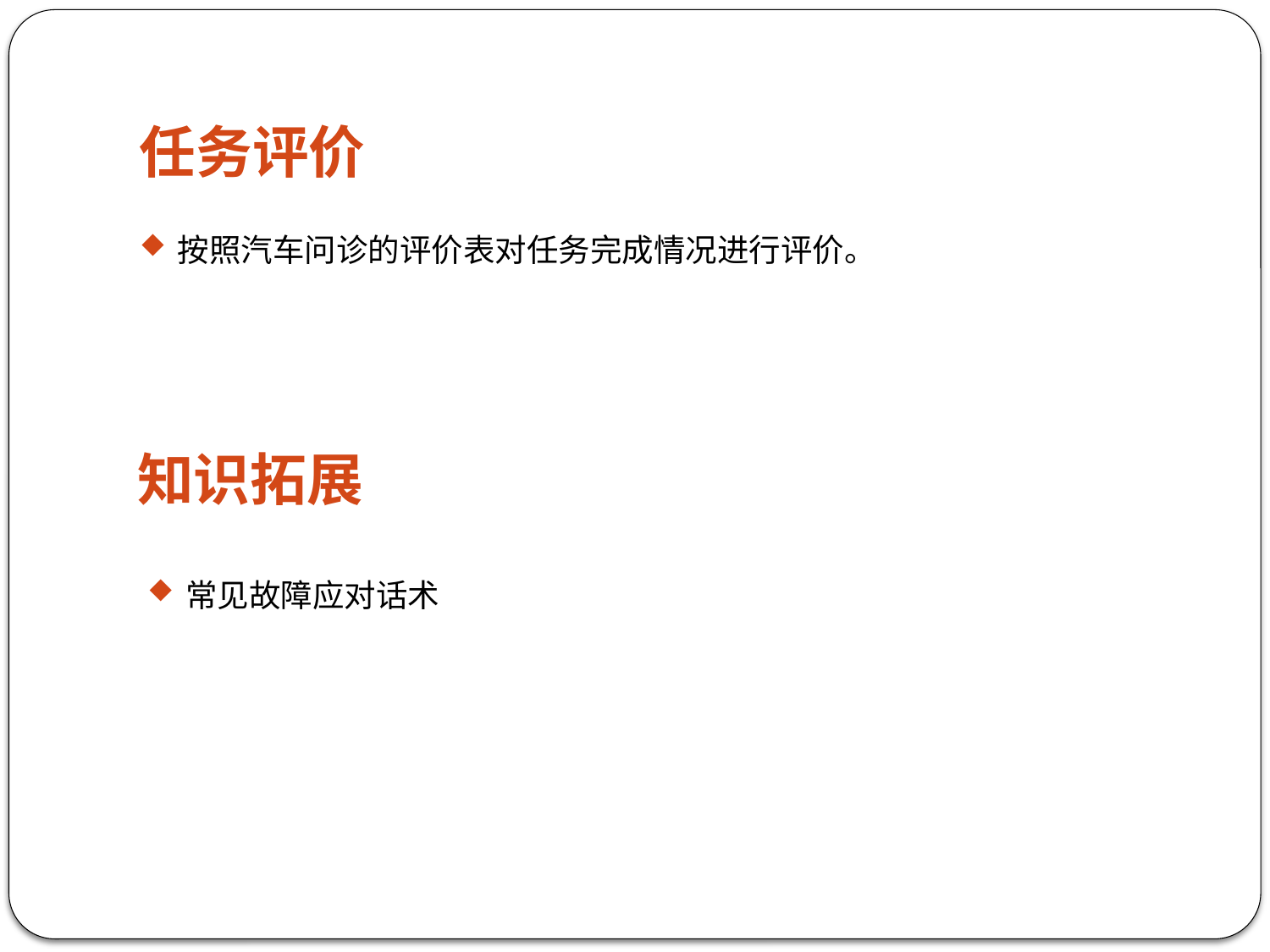

# 任务评价
按照汽车问诊的评价表对任务完成情况进行评价。
知识拓展
常见故障应对话术